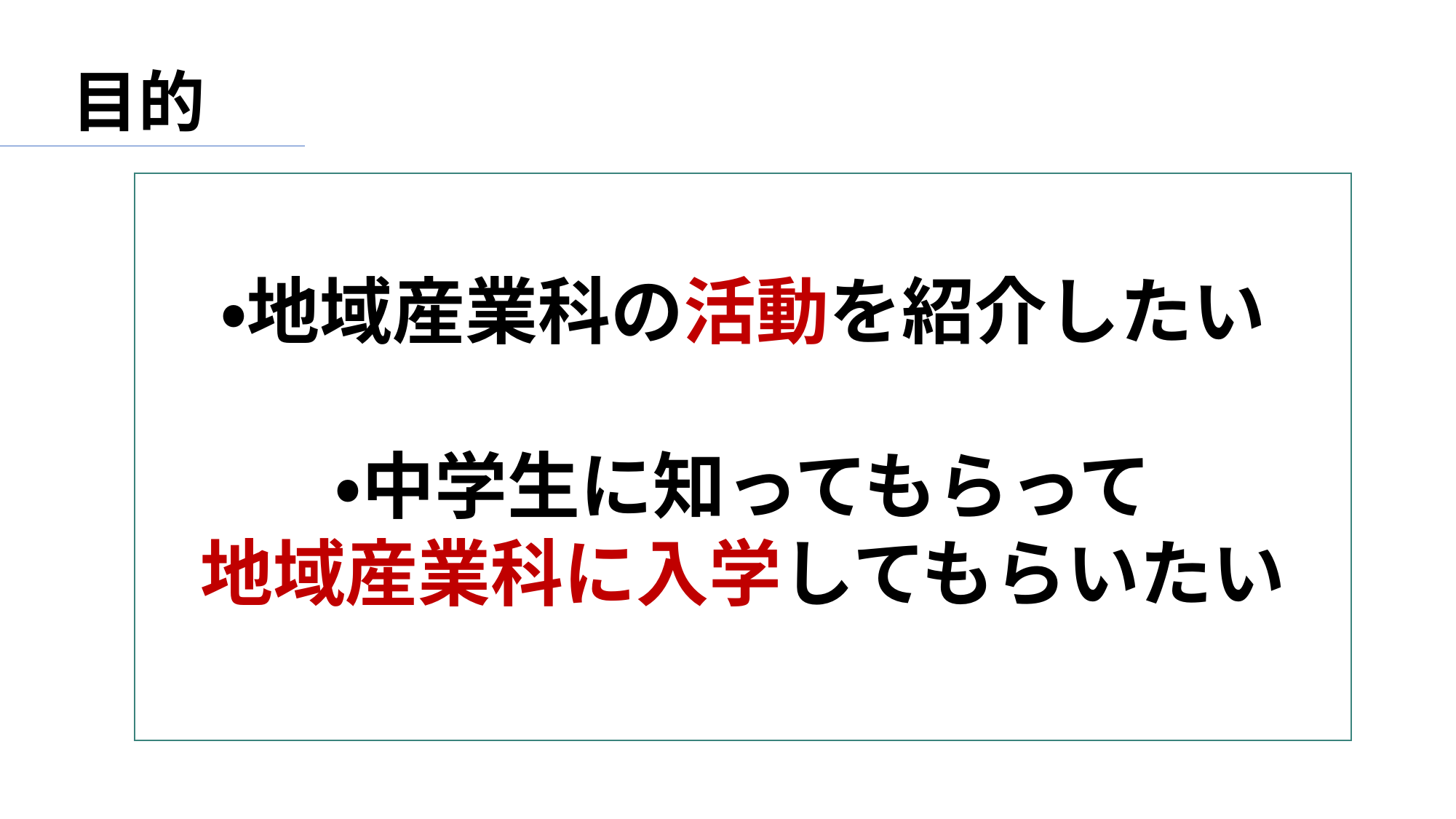

目的
・地域産業科の活動を紹介したい

・中学生に知ってもらって
地域産業科に入学してもらいたい